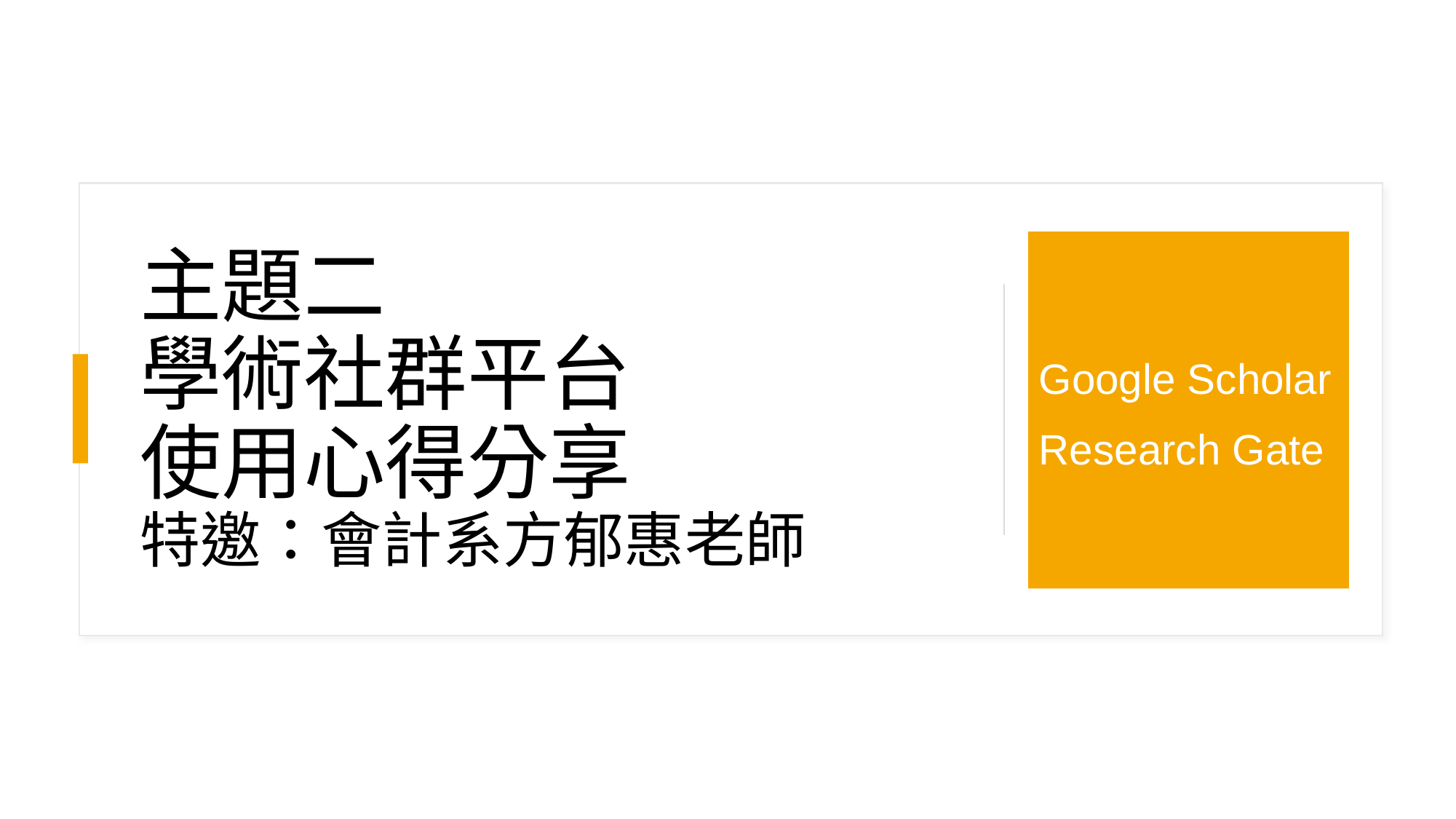

# 主題二 學術社群平台 使用心得分享 特邀：會計系方郁惠老師
Google Scholar
Research Gate